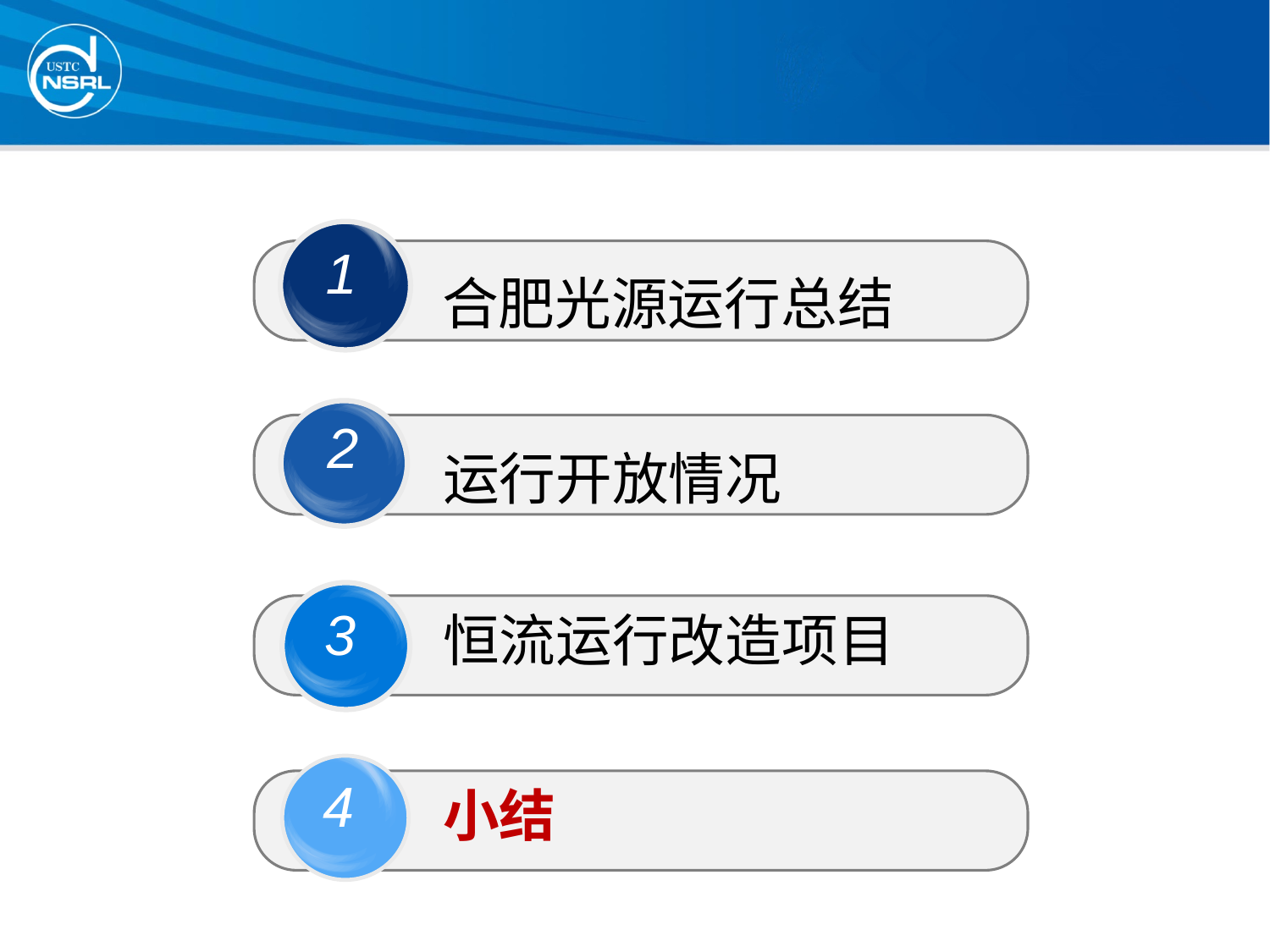

合肥光源运行总结
1

运行开放情况
2

3

恒流运行改造项目

4

小结